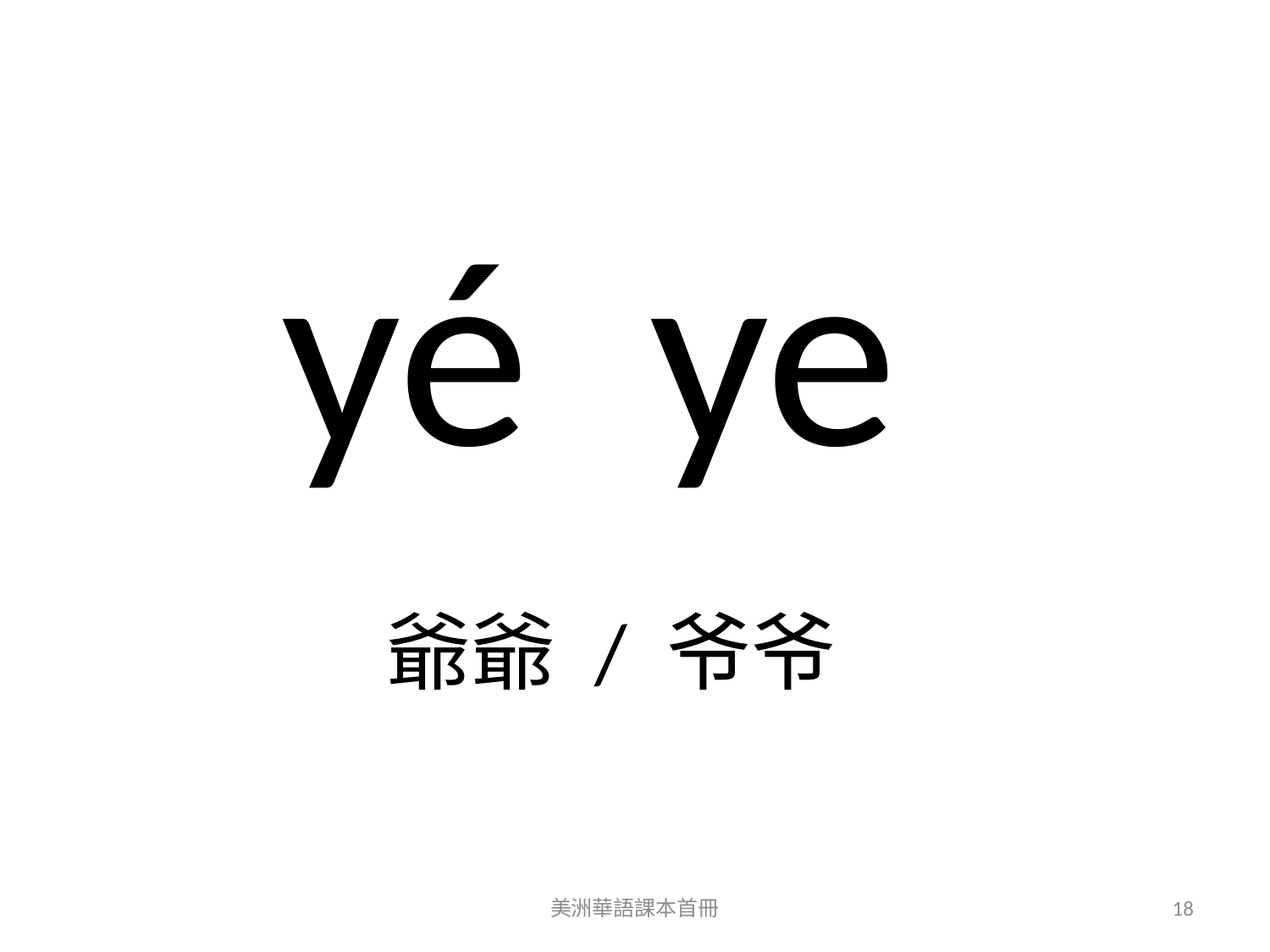

yé  ye
爺爺 / 爷爷
美洲華語課本首冊
18